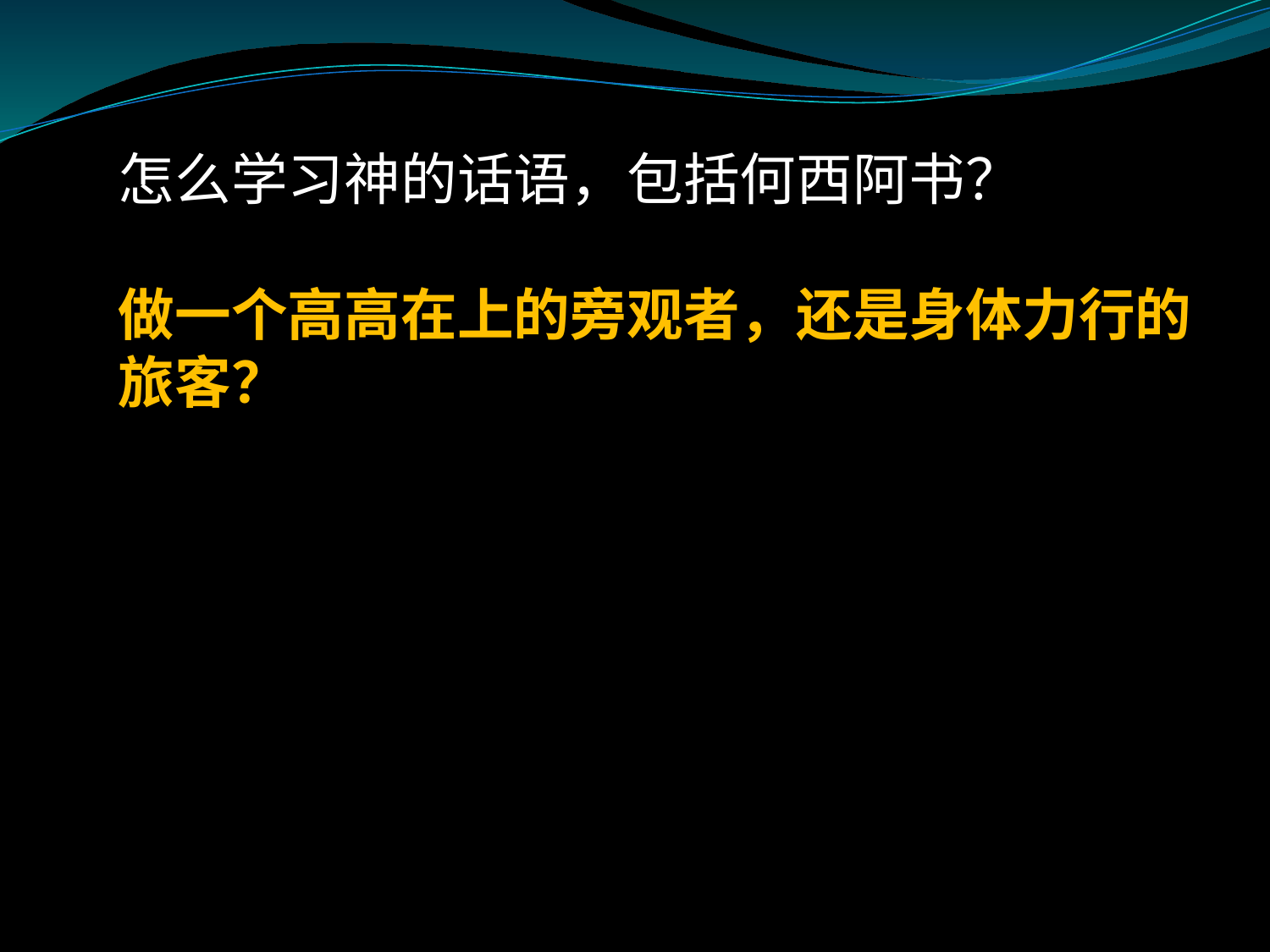

怎么学习神的话语，包括何西阿书？

做一个高高在上的旁观者，还是身体力行的旅客？